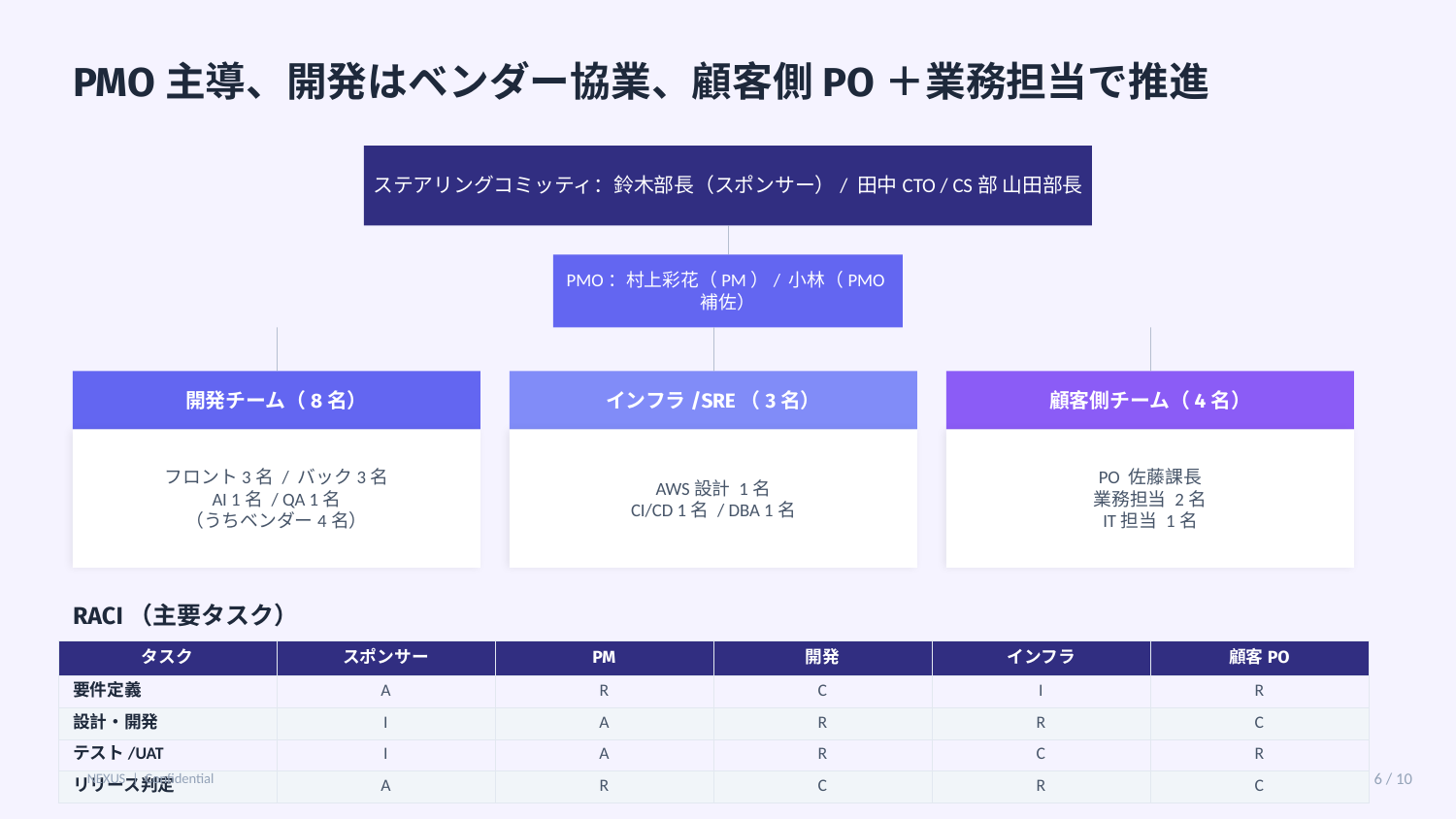

PMO主導、開発はベンダー協業、顧客側PO＋業務担当で推進

ステアリングコミッティ：鈴木部長（スポンサー）/ 田中CTO / CS部 山田部長

PMO：村上彩花（PM）/ 小林（PMO補佐）

開発チーム（8名）
インフラ/SRE（3名）
顧客側チーム（4名）

フロント3名 / バック3名
AI 1名 / QA 1名
（うちベンダー4名）
AWS設計 1名
CI/CD 1名 / DBA 1名
PO 佐藤課長
業務担当 2名
IT担当 1名
RACI（主要タスク）
| タスク | スポンサー | PM | 開発 | インフラ | 顧客PO |
| --- | --- | --- | --- | --- | --- |
| 要件定義 | A | R | C | I | R |
| 設計・開発 | I | A | R | R | C |
| テスト/UAT | I | A | R | C | R |
| リリース判定 | A | R | C | R | C |
NEXUS  |  Confidential
6 / 10